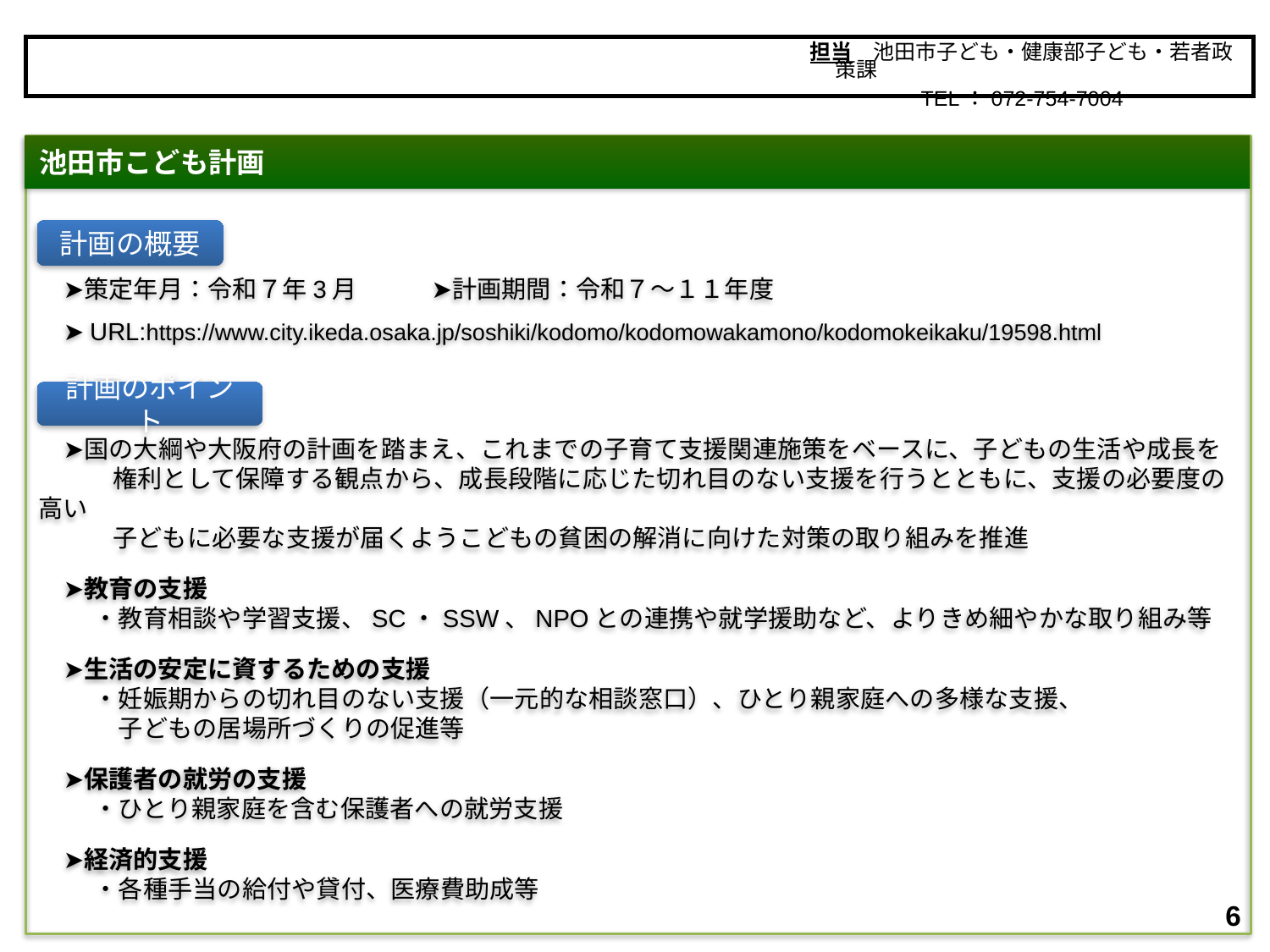

担当　池田市子ども・健康部子ども・若者政策課
　　　　　TEL：072-754-7004
池田市

　➤策定年月：令和７年3月　　　➤計画期間：令和７～１１年度

　➤URL:https://www.city.ikeda.osaka.jp/soshiki/kodomo/kodomowakamono/kodomokeikaku/19598.html

　➤国の大綱や大阪府の計画を踏まえ、これまでの子育て支援関連施策をベースに、子どもの生活や成長を
　　　権利として保障する観点から、成長段階に応じた切れ目のない支援を行うとともに、支援の必要度の高い
　　　子どもに必要な支援が届くようこどもの貧困の解消に向けた対策の取り組みを推進

　➤教育の支援
　 　・教育相談や学習支援、SC・SSW、NPOとの連携や就学援助など、よりきめ細やかな取り組み等

　➤生活の安定に資するための支援
　 　・妊娠期からの切れ目のない支援（一元的な相談窓口）、ひとり親家庭への多様な支援、
　　　 子どもの居場所づくりの促進等

　➤保護者の就労の支援
　 　・ひとり親家庭を含む保護者への就労支援

　➤経済的支援
　 　・各種手当の給付や貸付、医療費助成等

池田市こども計画
計画の概要
計画のポイント
6